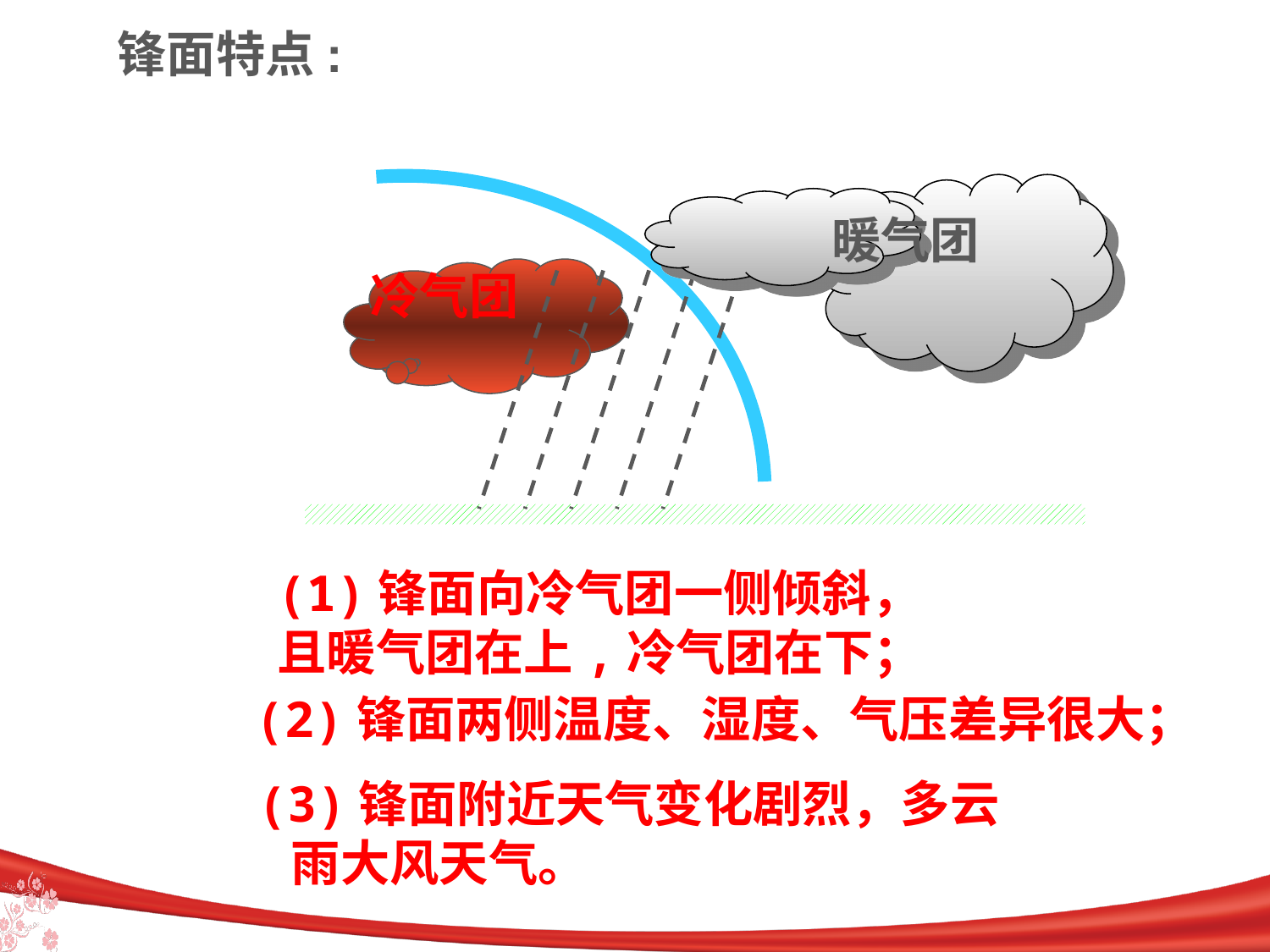

锋面特点:

暖气团

冷气团

(1)锋面向冷气团一侧倾斜，且暖气团在上,冷气团在下；
(2)锋面两侧温度、湿度、气压差异很大；
(3)锋面附近天气变化剧烈，多云      雨大风天气。